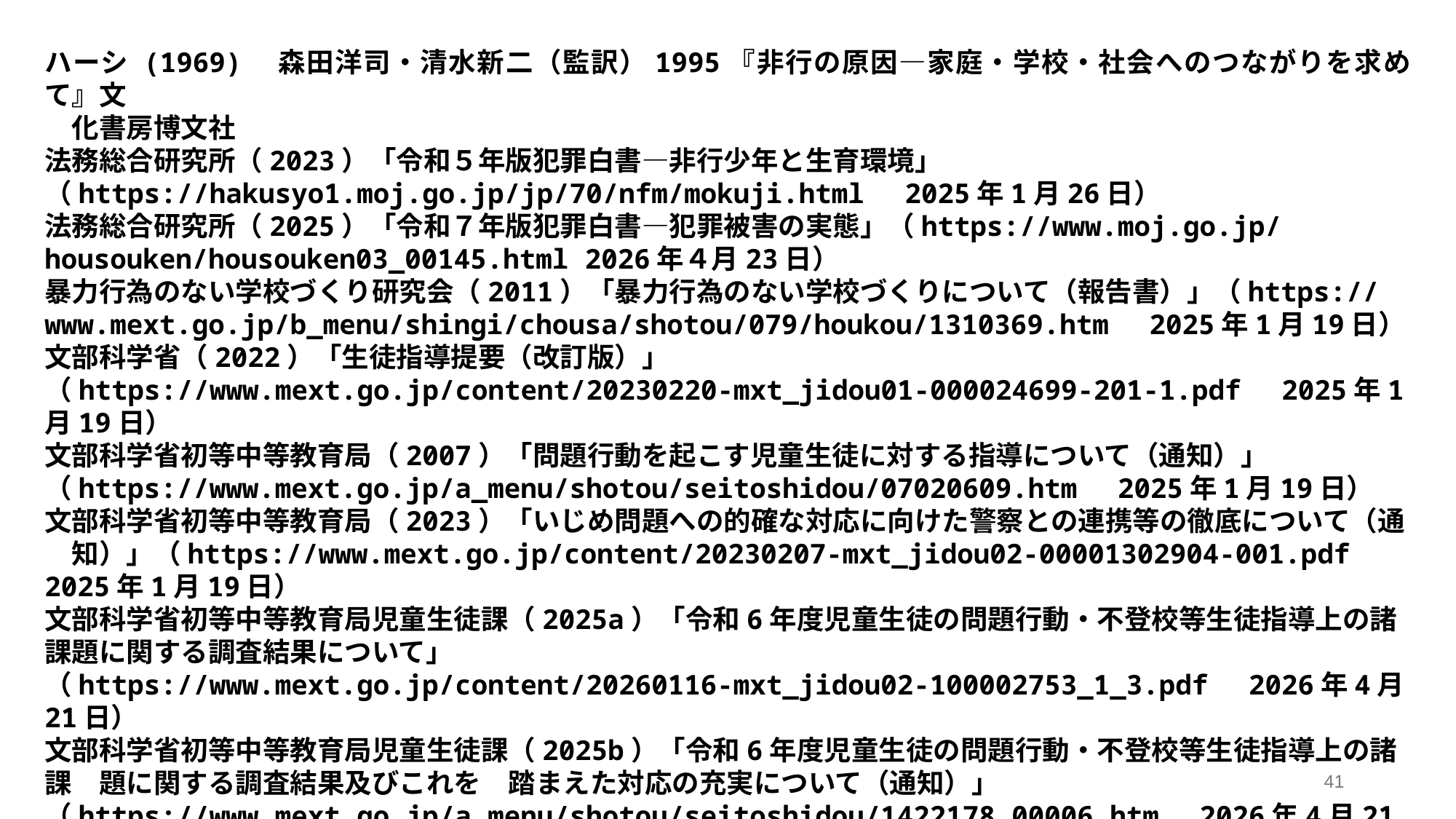

ハーシ (1969)　森田洋司・清水新二（監訳）1995『非行の原因―家庭・学校・社会へのつながりを求めて』文
　化書房博文社
法務総合研究所（2023）「令和５年版犯罪白書―非行少年と生育環境」
（https://hakusyo1.moj.go.jp/jp/70/nfm/mokuji.html　2025年1月26日）
法務総合研究所（2025）「令和７年版犯罪白書―犯罪被害の実態」（https://www.moj.go.jp/housouken/housouken03_00145.html 2026年４月23日）
暴力行為のない学校づくり研究会（2011）「暴力行為のない学校づくりについて（報告書）」（https://www.mext.go.jp/b_menu/shingi/chousa/shotou/079/houkou/1310369.htm　2025年1月19日）
文部科学省（2022）「生徒指導提要（改訂版）」
（https://www.mext.go.jp/content/20230220-mxt_jidou01-000024699-201-1.pdf　2025年1月19日）
文部科学省初等中等教育局（2007）「問題行動を起こす児童生徒に対する指導について（通知）」（https://www.mext.go.jp/a_menu/shotou/seitoshidou/07020609.htm　2025年1月19日）
文部科学省初等中等教育局（2023）「いじめ問題への的確な対応に向けた警察との連携等の徹底について（通
　知）」（https://www.mext.go.jp/content/20230207-mxt_jidou02-00001302904-001.pdf　2025年1月19日）
文部科学省初等中等教育局児童生徒課（2025a）「令和6年度児童生徒の問題行動・不登校等生徒指導上の諸課題に関する調査結果について」
（https://www.mext.go.jp/content/20260116-mxt_jidou02-100002753_1_3.pdf　2026年4月21日）
文部科学省初等中等教育局児童生徒課（2025b）「令和6年度児童生徒の問題行動・不登校等生徒指導上の諸課　題に関する調査結果及びこれを　踏まえた対応の充実について（通知）」
（https://www.mext.go.jp/a_menu/shotou/seitoshidou/1422178_00006.htm　2026年4月21日）
Sykes,G.M & Matza,D.(1957)“Techniques of neutralization : A theory of delinquency”American
　Sociological Review, Vol.22，No.6, pp.664-670
41